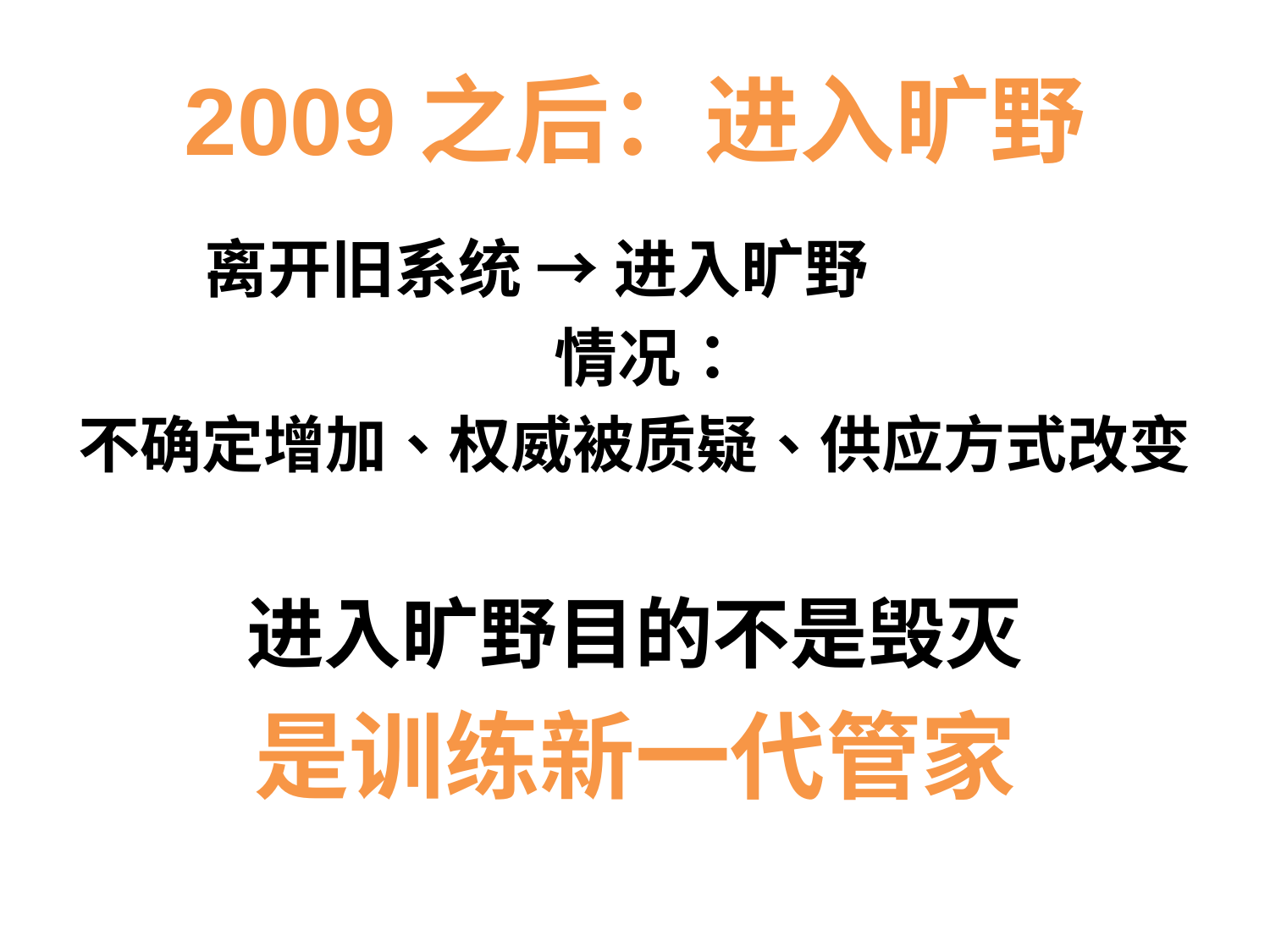

# 2009之后：进入旷野
         离开旧系统 → 进入旷野
 情况：
不确定增加、权威被质疑、供应方式改变

进入旷野目的不是毁灭
是训练新一代管家